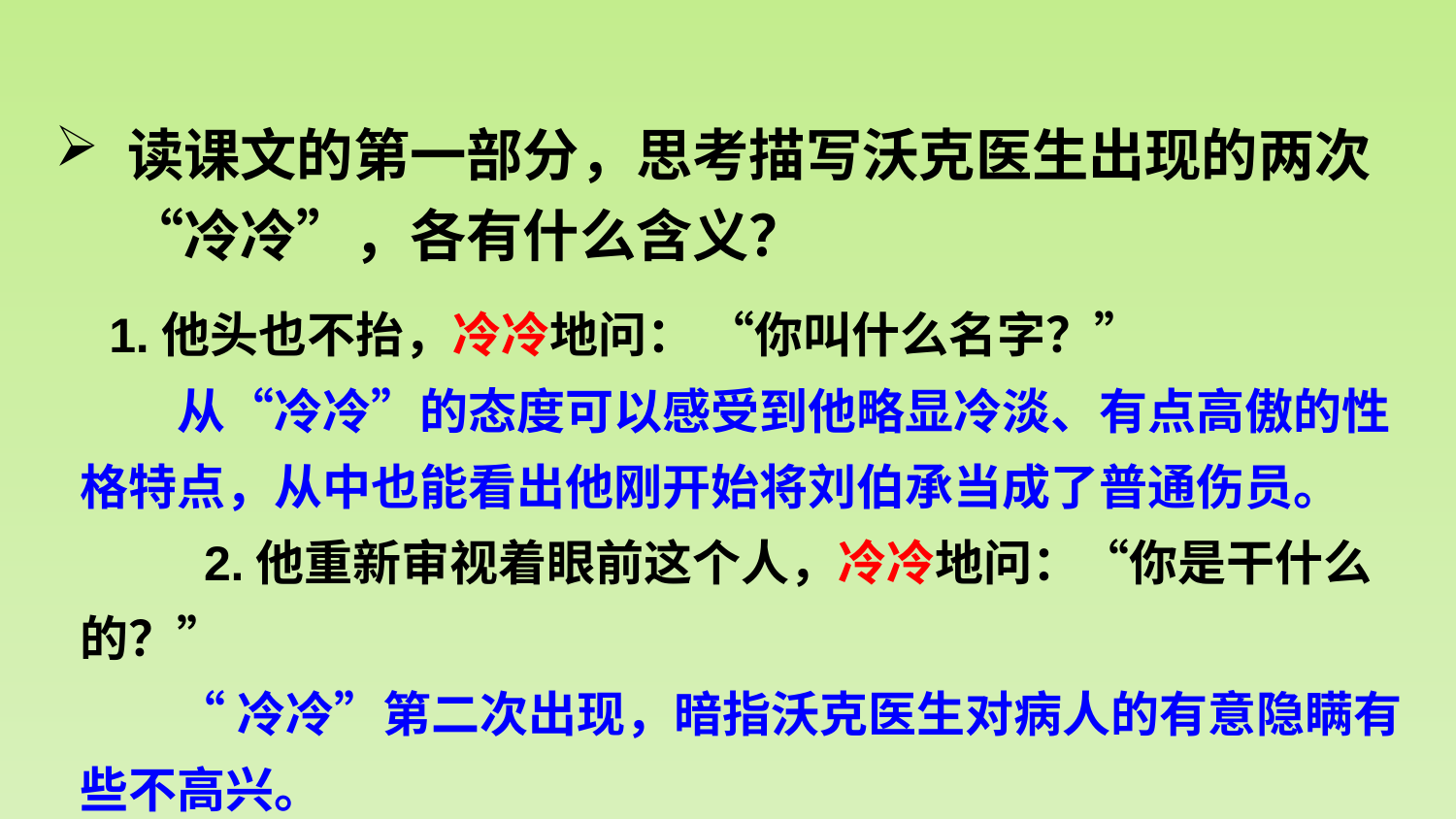

读课文的第一部分，思考描写沃克医生出现的两次“冷冷”，各有什么含义？
  1.他头也不抬，冷冷地问： “你叫什么名字？”
从“冷冷”的态度可以感受到他略显冷淡、有点高傲的性格特点，从中也能看出他刚开始将刘伯承当成了普通伤员。
  2.他重新审视着眼前这个人，冷冷地问：“你是干什么的？”
“冷冷”第二次出现，暗指沃克医生对病人的有意隐瞒有些不高兴。